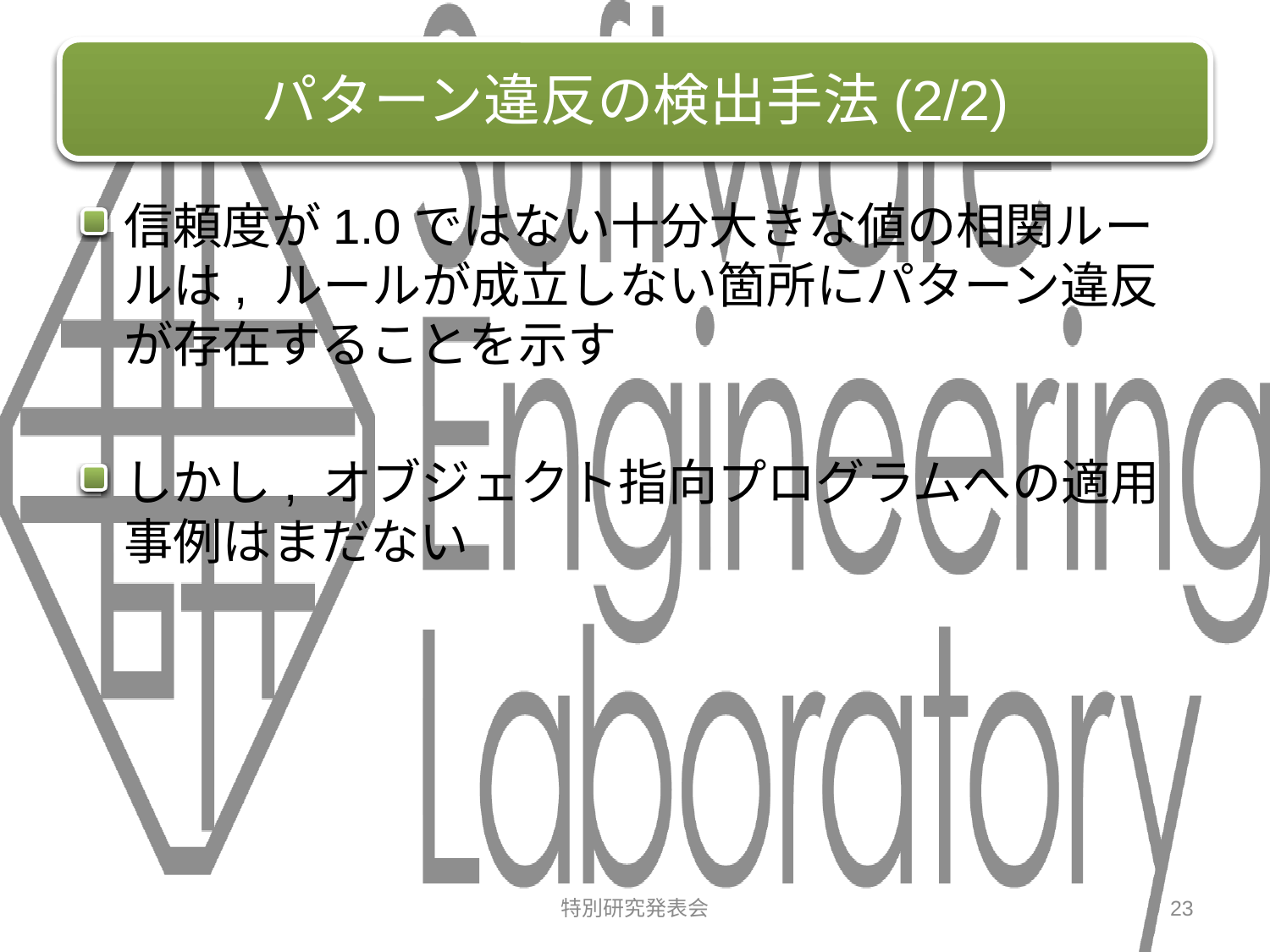

# パターン違反の検出手法(2/2)
信頼度が1.0ではない十分大きな値の相関ルールは, ルールが成立しない箇所にパターン違反が存在することを示す

しかし, オブジェクト指向プログラムへの適用事例はまだない

特別研究発表会
23